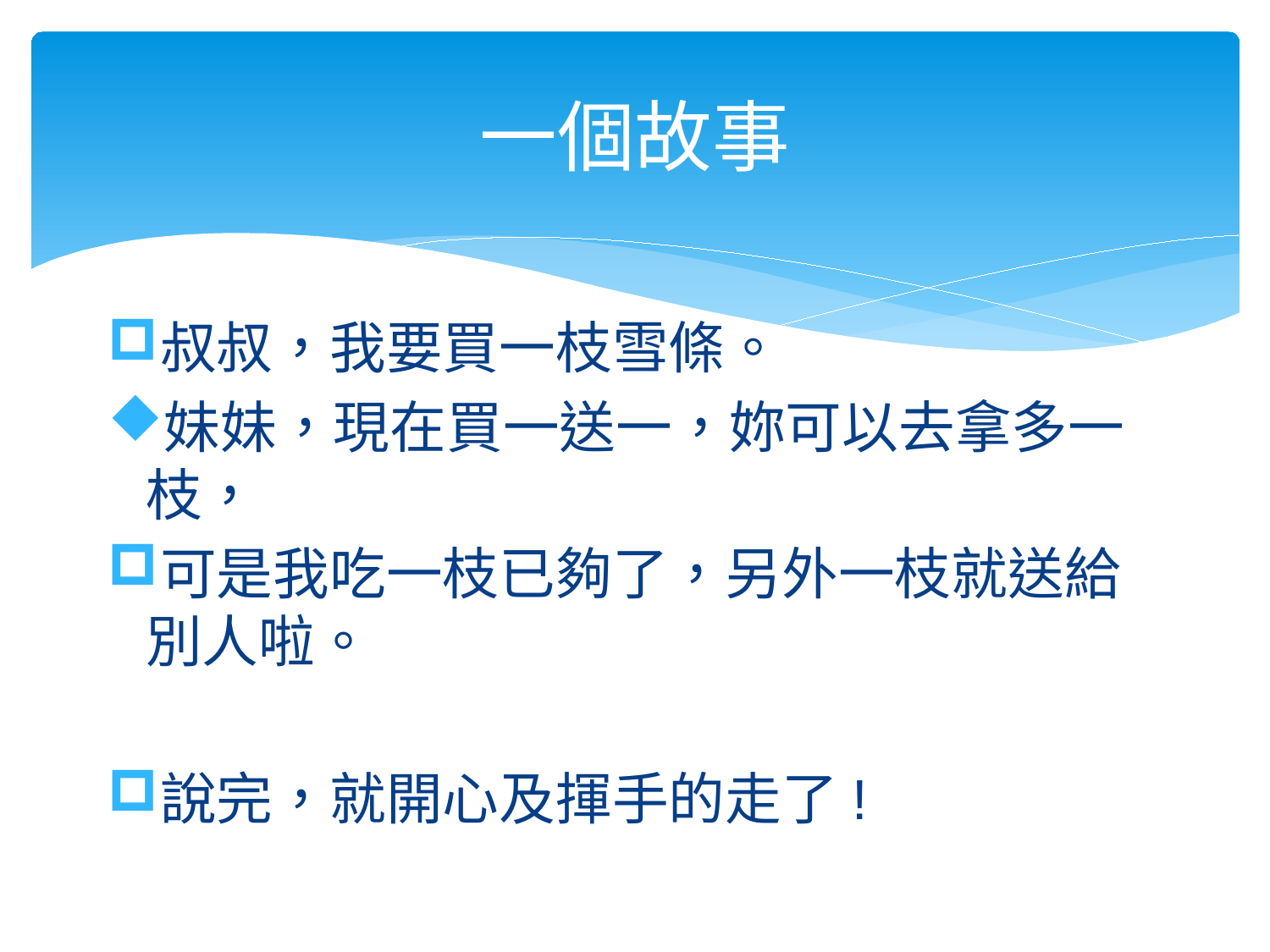

# 一個故事
叔叔，我要買一枝雪條。
妹妹，現在買一送一，妳可以去拿多一枝，
可是我吃一枝已夠了，另外一枝就送給別人啦。

說完，就開心及揮手的走了!